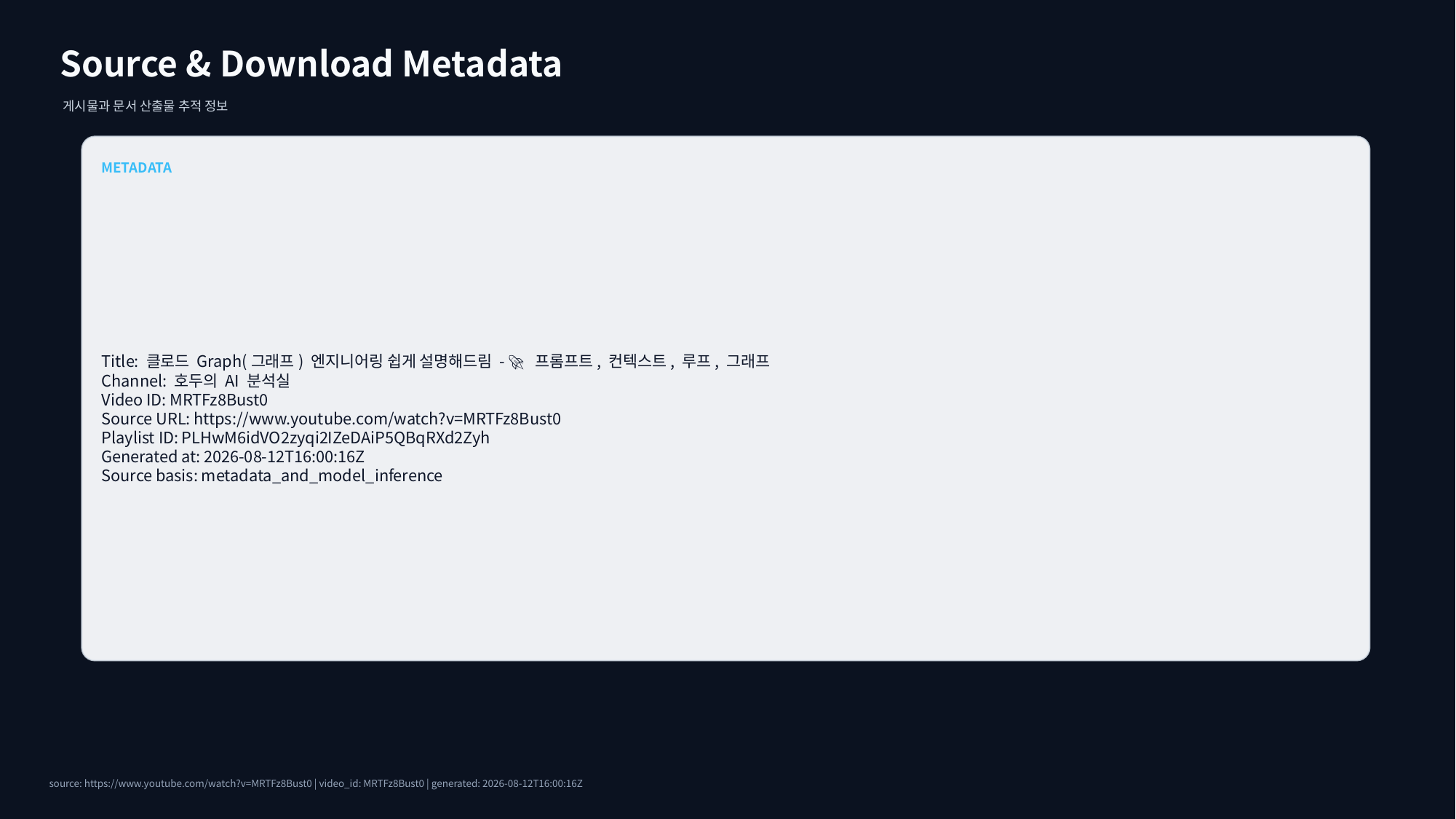

Source & Download Metadata
게시물과 문서 산출물 추적 정보

METADATA
Title: 클로드 Graph(그래프) 엔지니어링 쉽게 설명해드림 - 🚀  프롬프트, 컨텍스트, 루프, 그래프
Channel: 호두의 AI 분석실
Video ID: MRTFz8Bust0
Source URL: https://www.youtube.com/watch?v=MRTFz8Bust0
Playlist ID: PLHwM6idVO2zyqi2IZeDAiP5QBqRXd2Zyh
Generated at: 2026-08-12T16:00:16Z
Source basis: metadata_and_model_inference
source: https://www.youtube.com/watch?v=MRTFz8Bust0 | video_id: MRTFz8Bust0 | generated: 2026-08-12T16:00:16Z